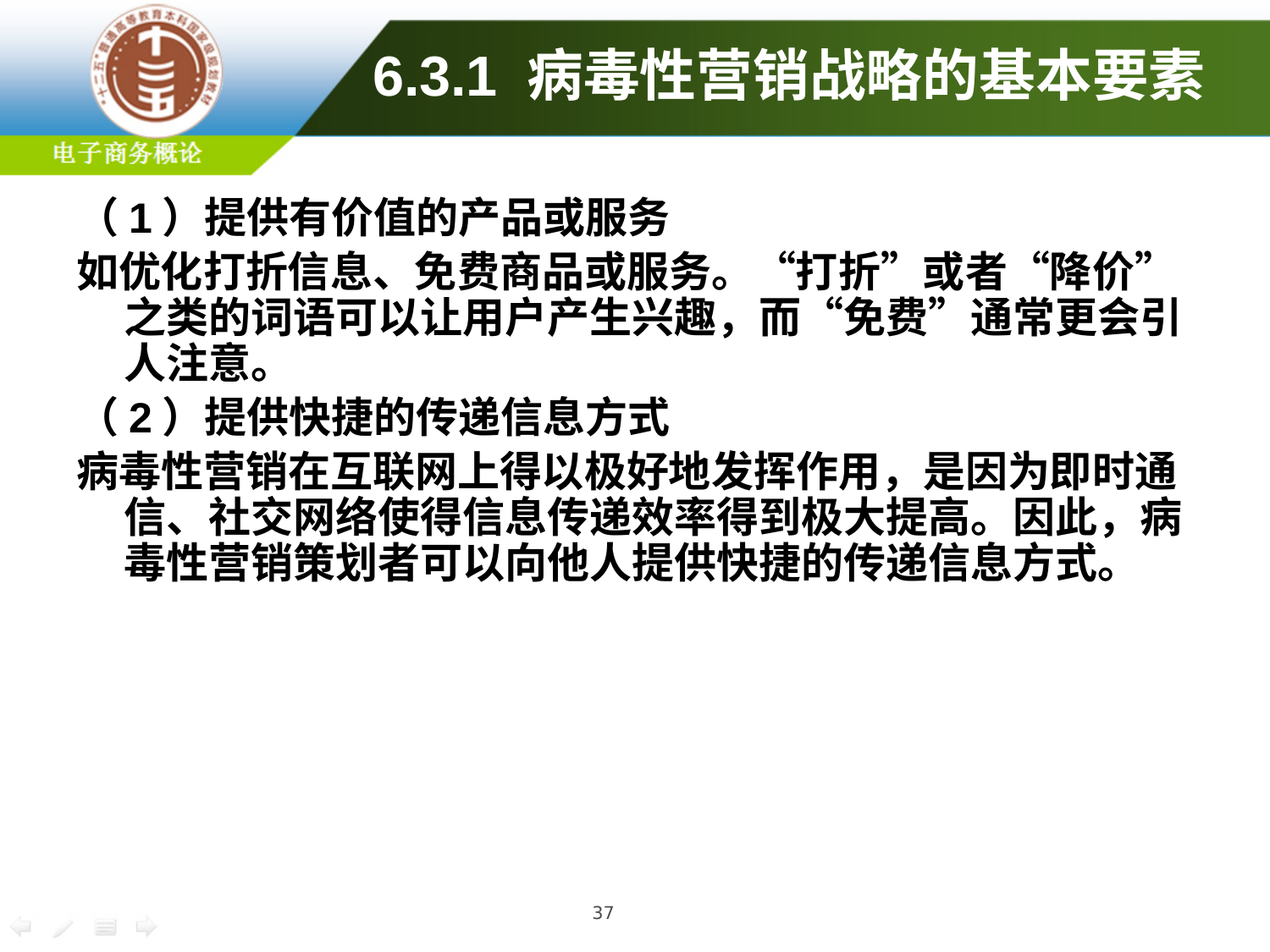

# 6.3.1 病毒性营销战略的基本要素
（1）提供有价值的产品或服务
如优化打折信息、免费商品或服务。“打折”或者“降价”之类的词语可以让用户产生兴趣，而“免费”通常更会引人注意。
（2）提供快捷的传递信息方式
病毒性营销在互联网上得以极好地发挥作用，是因为即时通信、社交网络使得信息传递效率得到极大提高。因此，病毒性营销策划者可以向他人提供快捷的传递信息方式。
37